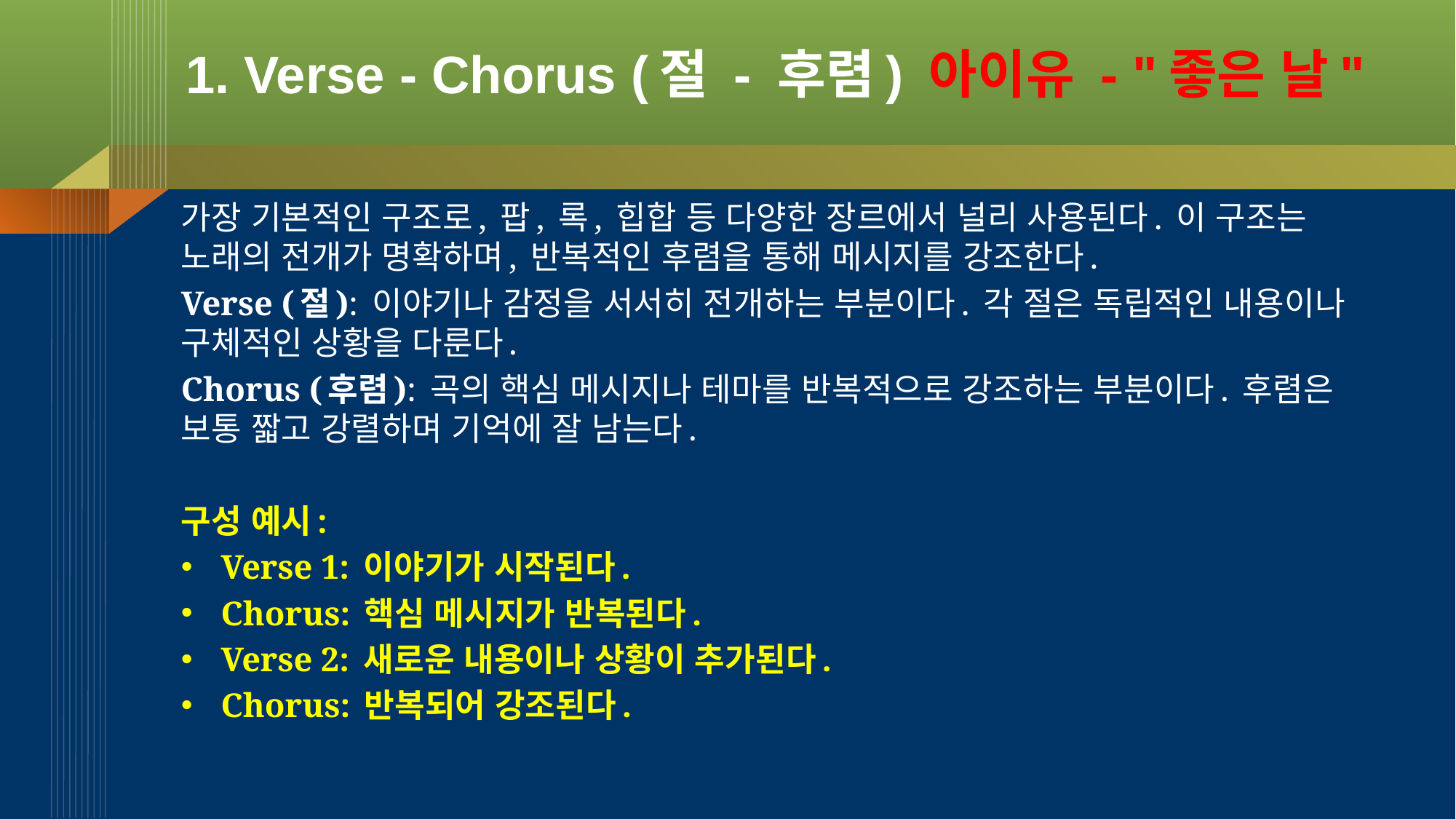

# 1. Verse - Chorus (절 - 후렴) 아이유 - "좋은 날"
가장 기본적인 구조로, 팝, 록, 힙합 등 다양한 장르에서 널리 사용된다. 이 구조는 노래의 전개가 명확하며, 반복적인 후렴을 통해 메시지를 강조한다.
Verse (절): 이야기나 감정을 서서히 전개하는 부분이다. 각 절은 독립적인 내용이나 구체적인 상황을 다룬다.
Chorus (후렴): 곡의 핵심 메시지나 테마를 반복적으로 강조하는 부분이다. 후렴은 보통 짧고 강렬하며 기억에 잘 남는다.

구성 예시:
Verse 1: 이야기가 시작된다.
Chorus: 핵심 메시지가 반복된다.
Verse 2: 새로운 내용이나 상황이 추가된다.
Chorus: 반복되어 강조된다.